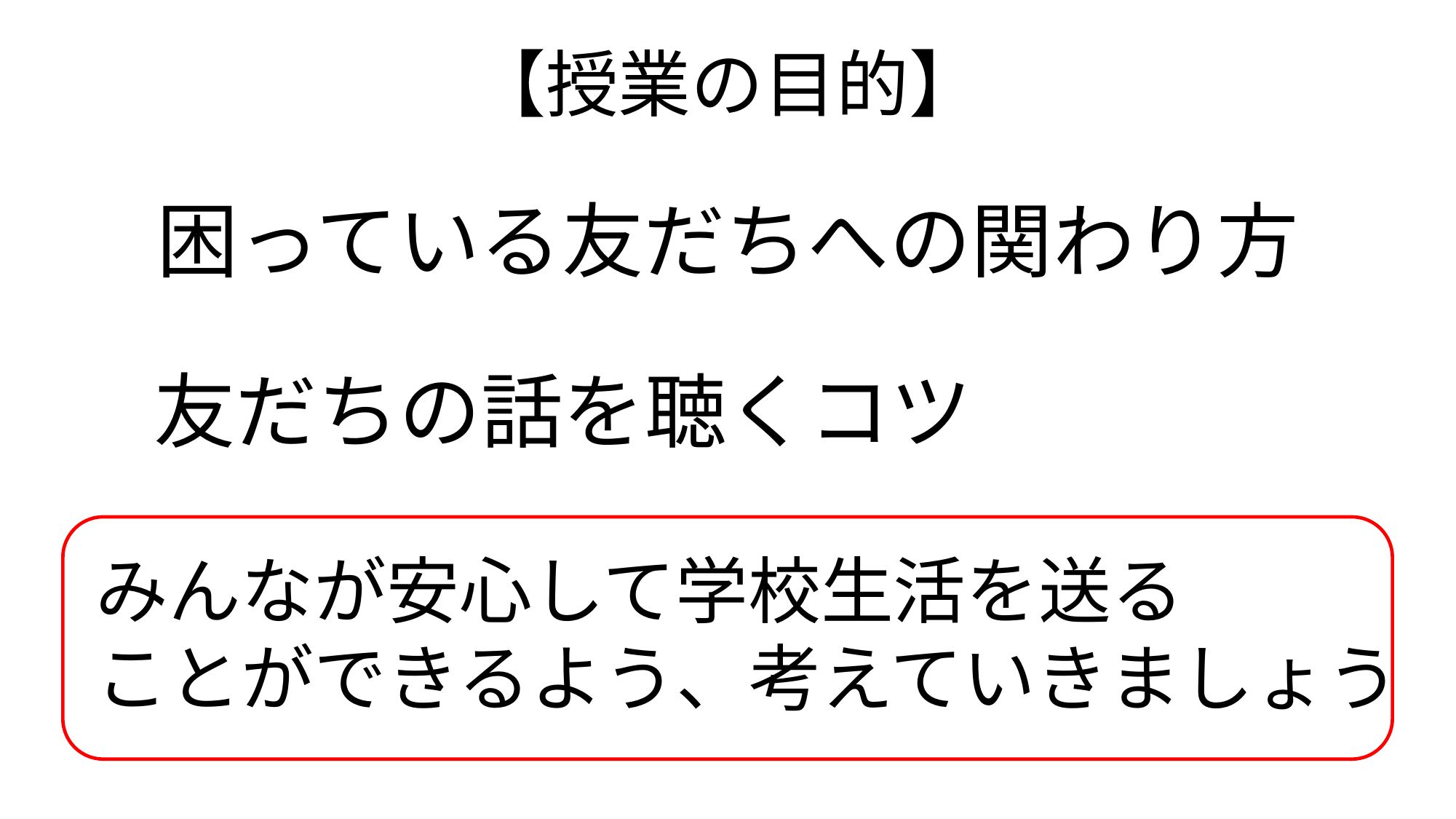

【授業の目的】
困っている友だちへの関わり方
友だちの話を聴くコツ

みんなが安心して学校生活を送る
ことができるよう、考えていきましょう